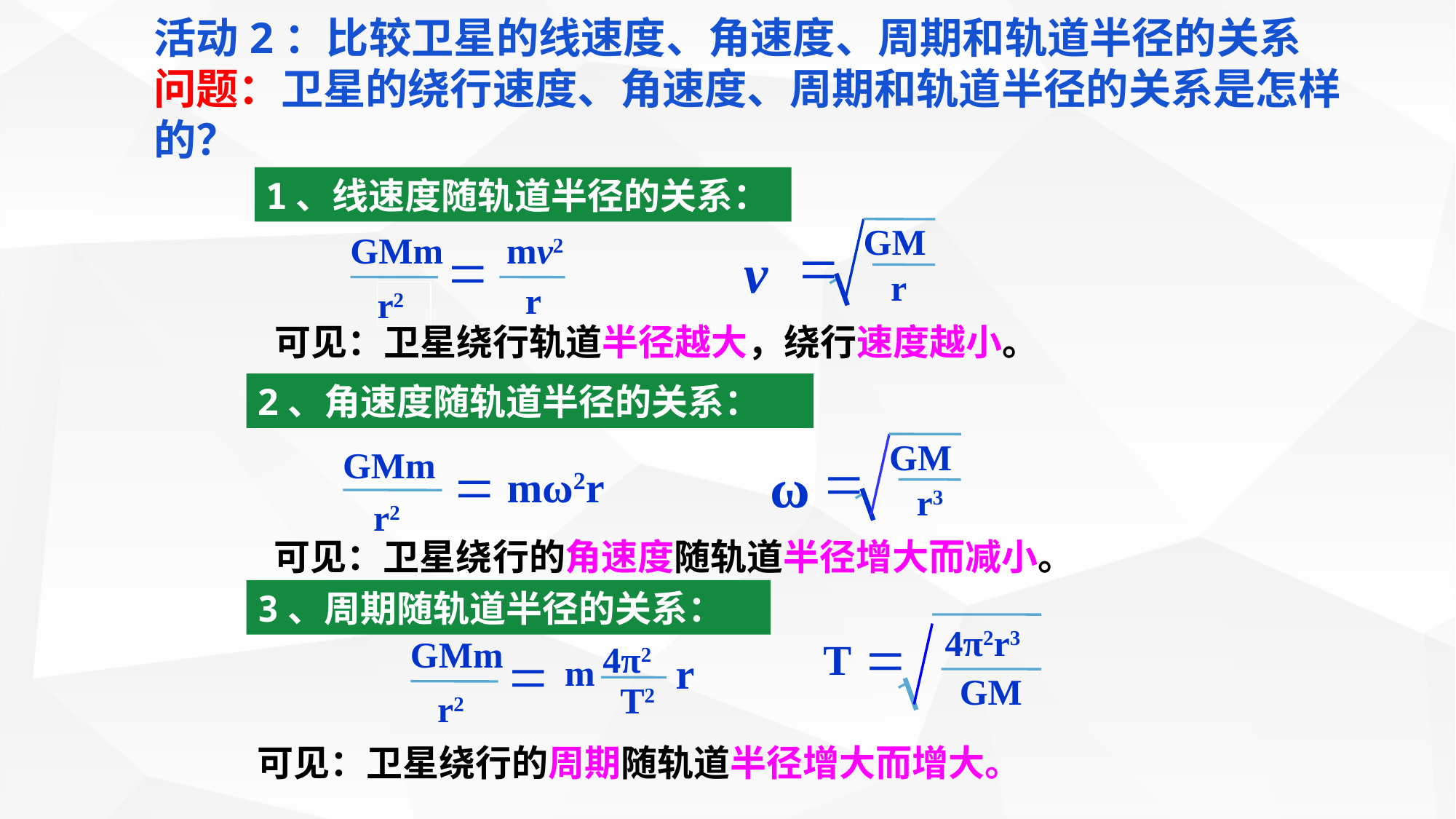

活动2：比较卫星的线速度、角速度、周期和轨道半径的关系
问题：卫星的绕行速度、角速度、周期和轨道半径的关系是怎样的？
1、线速度随轨道半径的关系：

GM
 =
v

r

GMm
mv2
=

r
r2
可见：卫星绕行轨道半径越大，绕行速度越小。
2、角速度随轨道半径的关系：

GM
 =
ω

r3

GMm
=
mω2r

r2
可见：卫星绕行的角速度随轨道半径增大而减小。
3、周期随轨道半径的关系：

4π2r3

 =

T

GM

GMm
4π2
=
r
m

T2

r2
可见：卫星绕行的周期随轨道半径增大而增大。